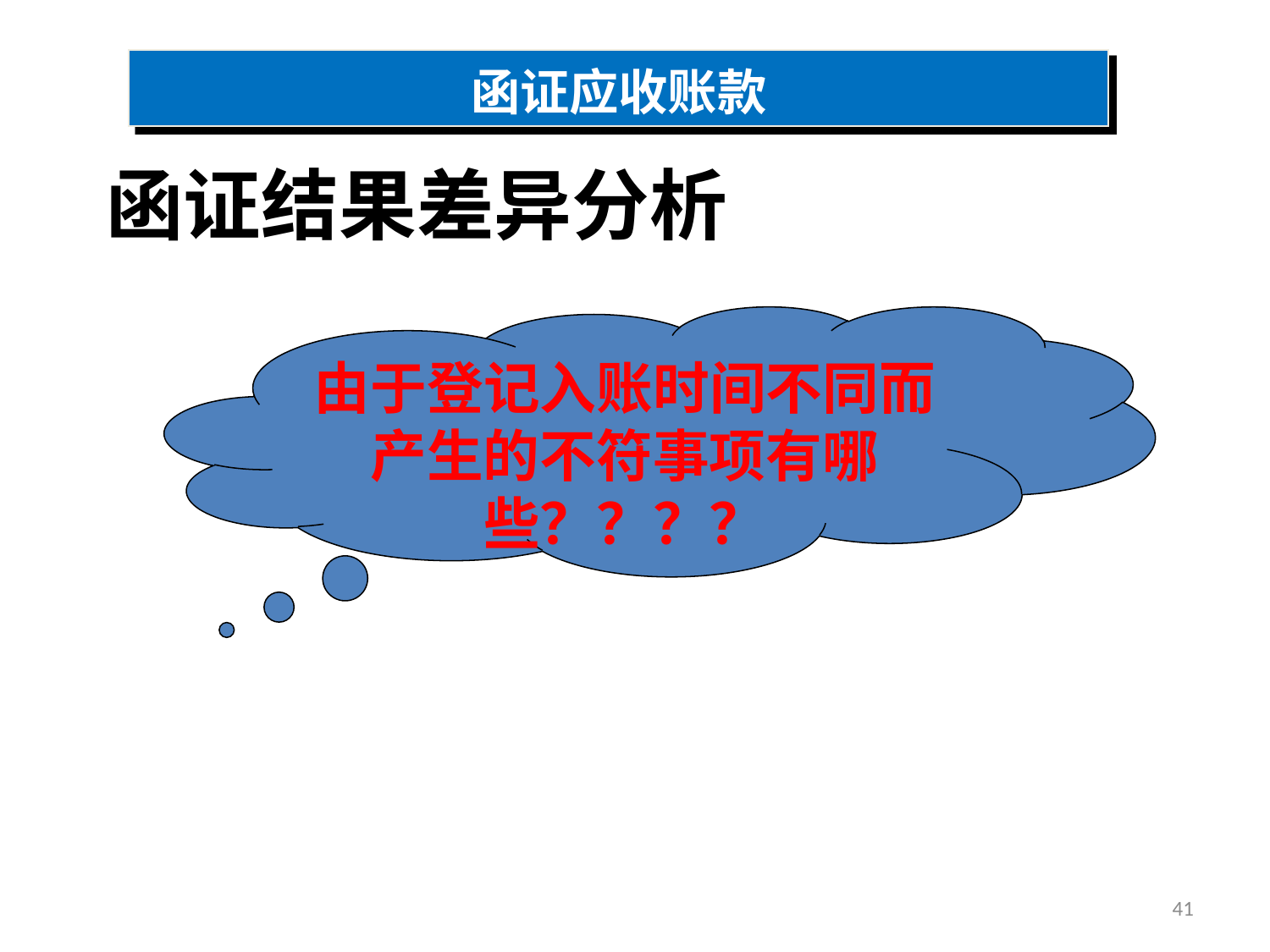

函证应收账款
# 函证结果差异分析
由于登记入账时间不同而产生的不符事项有哪些？？？？
41